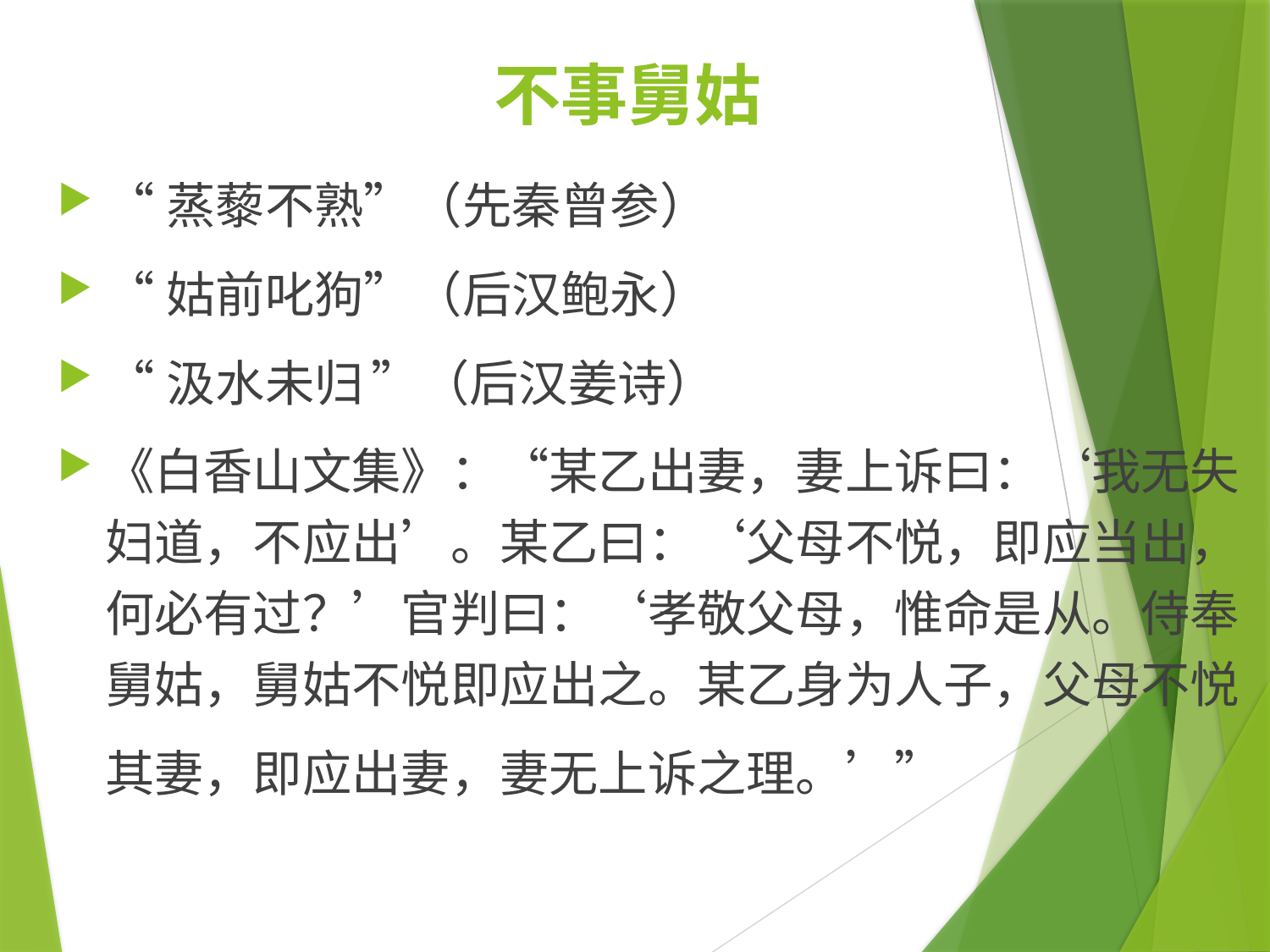

# 不事舅姑
“蒸藜不熟”（先秦曾参）
“姑前叱狗”（后汉鲍永）
“汲水未归 ”（后汉姜诗）
《白香山文集》：“某乙出妻，妻上诉曰：‘我无失妇道，不应出’。某乙曰：‘父母不悦，即应当出，何必有过？’官判曰：‘孝敬父母，惟命是从。侍奉舅姑，舅姑不悦即应出之。某乙身为人子，父母不悦其妻，即应出妻，妻无上诉之理。’”